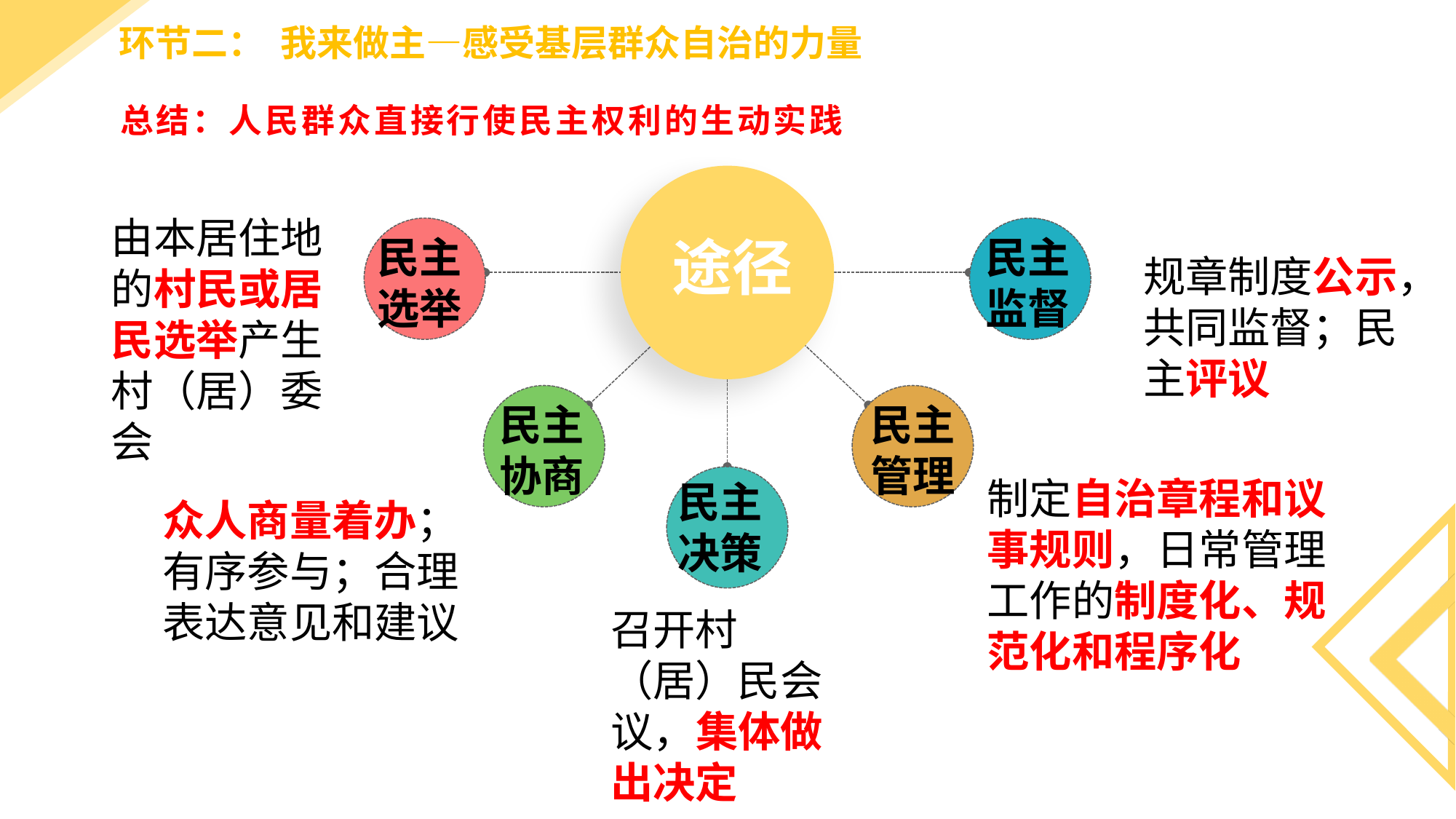

环节二：  我来做主—感受基层群众自治的力量
# 总结：人民群众直接行使民主权利的生动实践

由本居住地的村民或居民选举产生村（居）委会

途径
民主
选举
民主
监督
规章制度公示，共同监督；民主评议

民主
协商
众人商量着办；有序参与；合理表达意见和建议
民主
管理
制定自治章程和议事规则，日常管理工作的制度化、规范化和程序化

民主
决策
召开村（居）民会议，集体做出决定
延时符